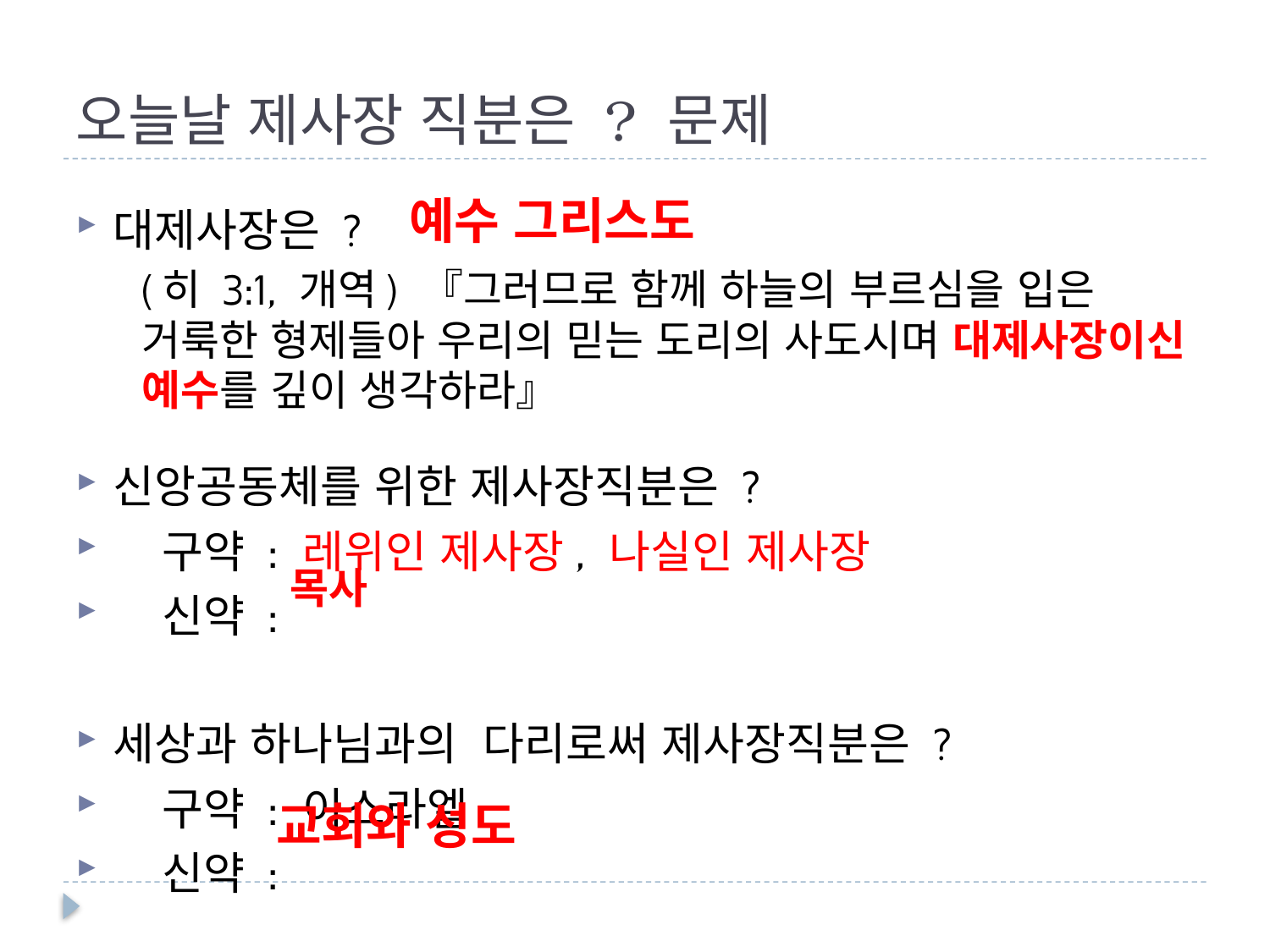

# 오늘날 제사장 직분은 ? 문제
예수 그리스도
대제사장은 ?

신앙공동체를 위한 제사장직분은 ?
   구약 : 레위인 제사장, 나실인 제사장
   신약 :

세상과 하나님과의  다리로써 제사장직분은 ?
   구약 : 이스라엘
   신약 :
(히 3:1, 개역) 『그러므로 함께 하늘의 부르심을 입은 거룩한 형제들아 우리의 믿는 도리의 사도시며 대제사장이신 예수를 깊이 생각하라』

목사

교회와 성도